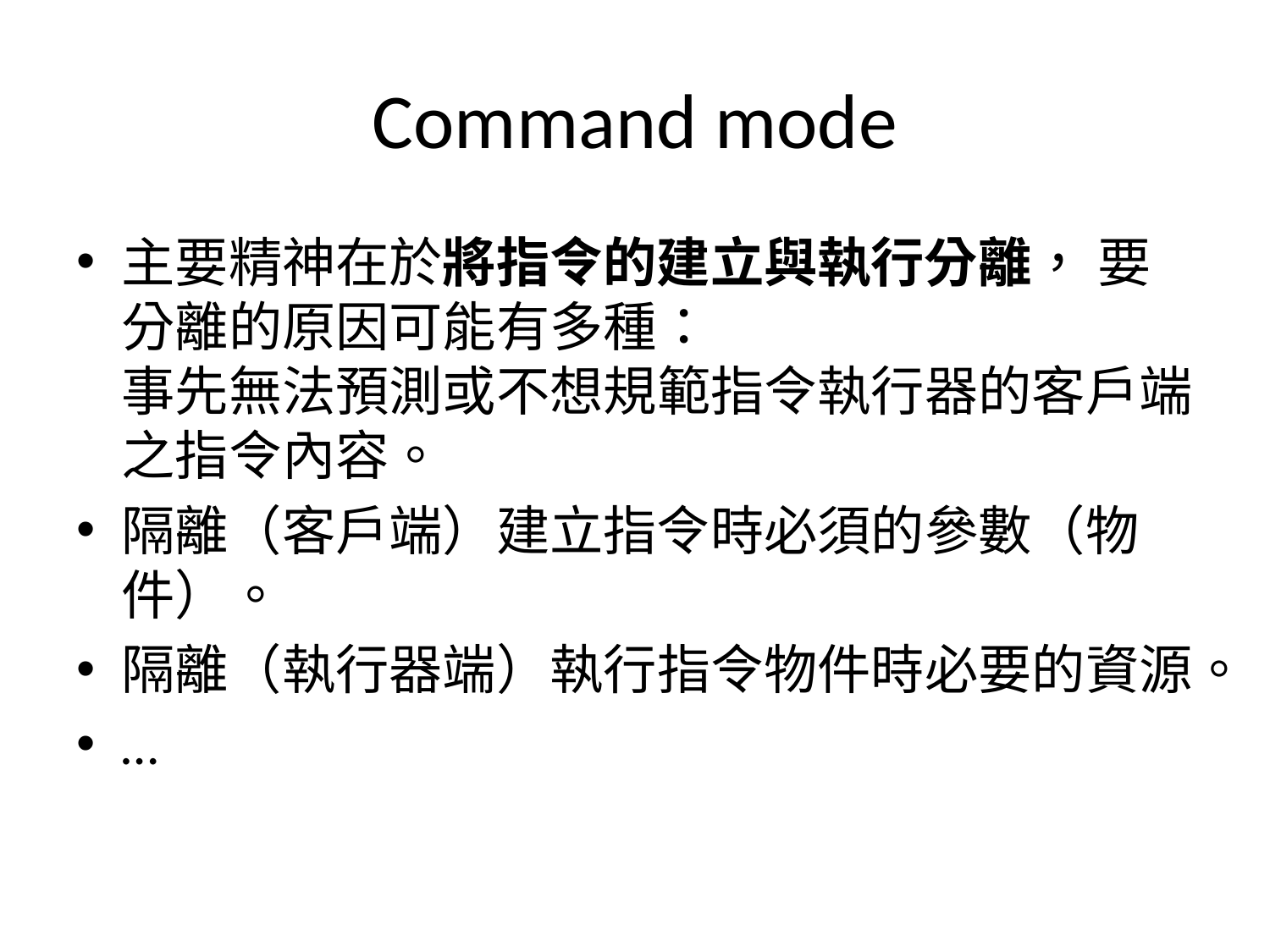

# Command mode
主要精神在於將指令的建立與執行分離， 要分離的原因可能有多種：
事先無法預測或不想規範指令執行器的客戶端之指令內容。
隔離（客戶端）建立指令時必須的參數（物件）。
隔離（執行器端）執行指令物件時必要的資源。
…